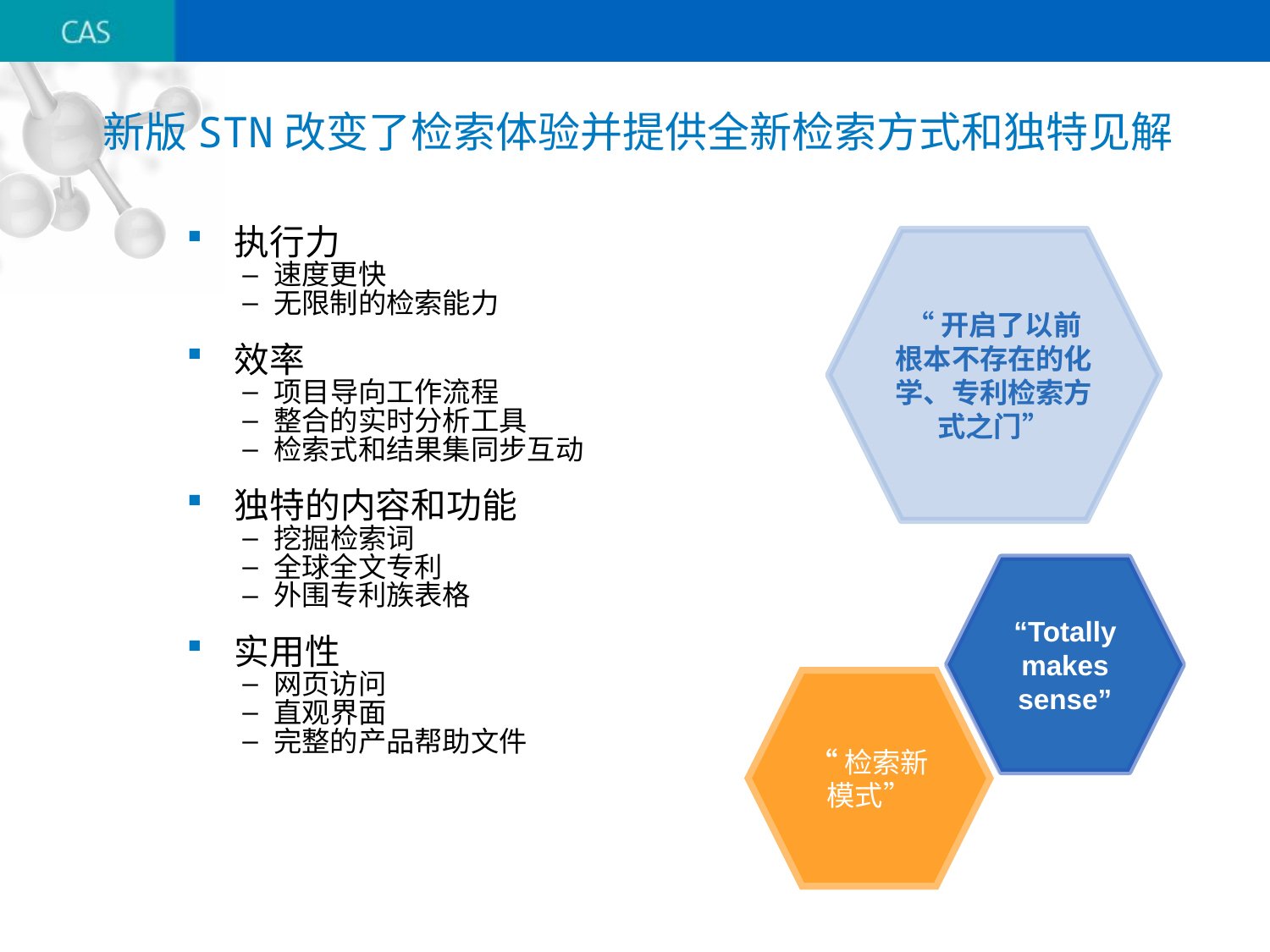

# 新版STN改变了检索体验并提供全新检索方式和独特见解
执行力
速度更快
无限制的检索能力
效率
项目导向工作流程
整合的实时分析工具
检索式和结果集同步互动
独特的内容和功能
挖掘检索词
全球全文专利
外围专利族表格
实用性
网页访问
直观界面
完整的产品帮助文件
“开启了以前根本不存在的化学、专利检索方式之门”
“Totally makes sense”
“检索新模式”